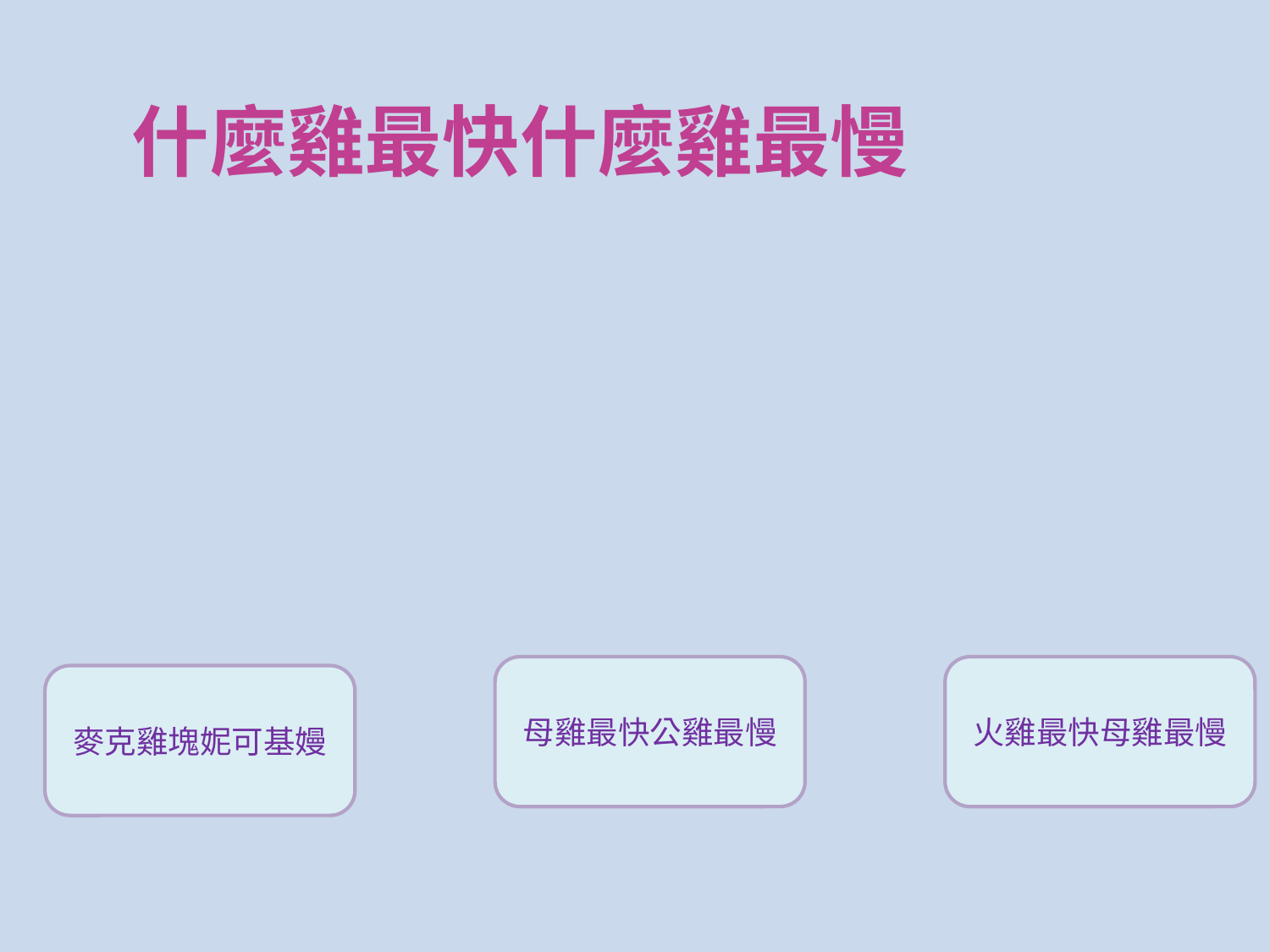

# 什麼雞最快什麼雞最慢
母雞最快公雞最慢
火雞最快母雞最慢
麥克雞塊妮可基嫚